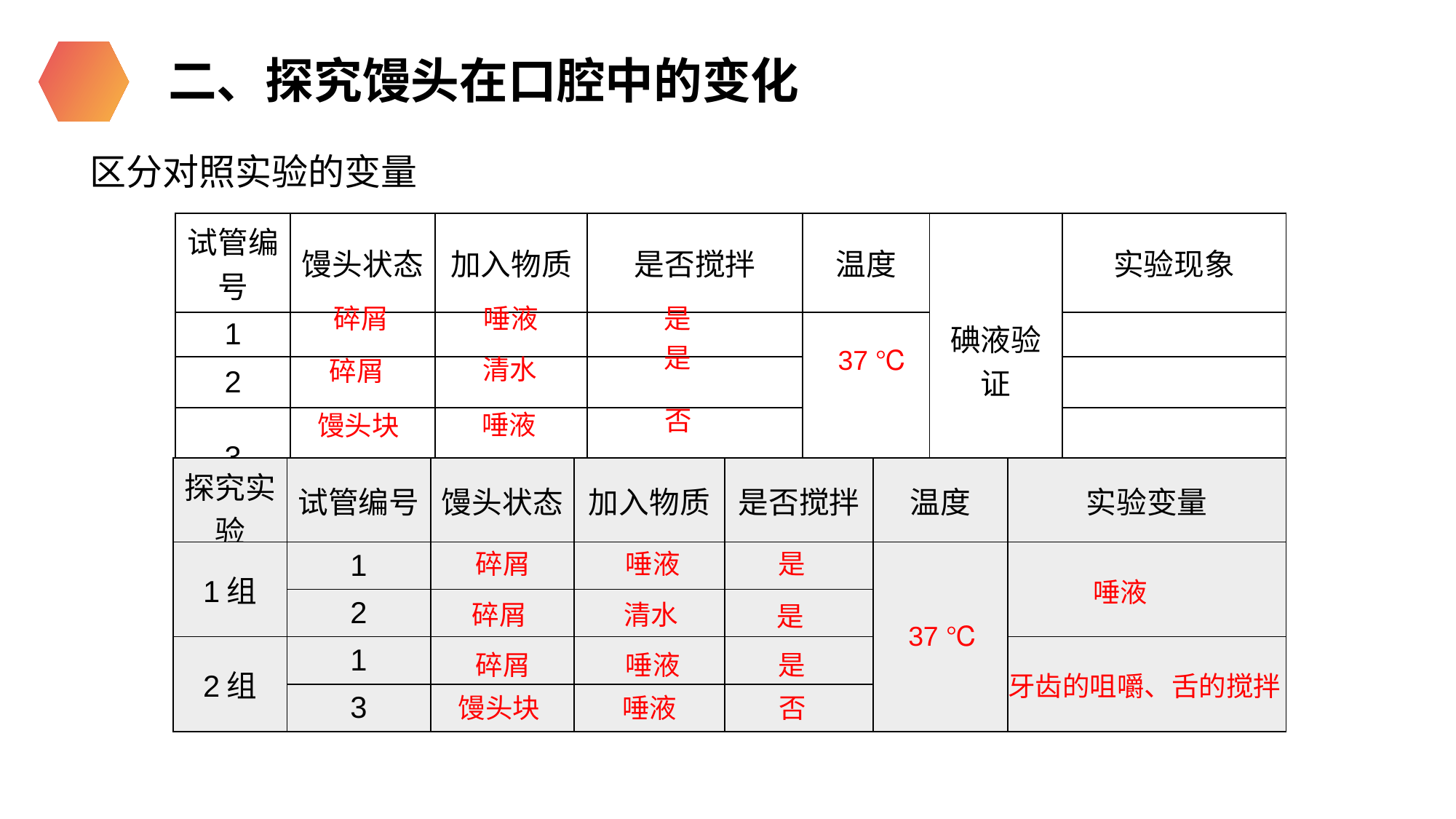

二、探究馒头在口腔中的变化
区分对照实验的变量
| 试管编号 | 馒头状态 | 加入物质 | 是否搅拌 | 温度 | 碘液验证 | 实验现象 |
| --- | --- | --- | --- | --- | --- | --- |
| 1 |  |  |  |  |  |  |
| 2 |  |  |  |  |  |  |
| 3 |  |  |  |  |  |  |
碎屑
唾液
是
37 ℃
清水
碎屑
是
否
唾液
馒头块
| 探究实验 | 试管编号 | 馒头状态 | 加入物质 | 是否搅拌 | 温度 | 实验变量 |
| --- | --- | --- | --- | --- | --- | --- |
| 1组 | 1 |  |  |  |  |  |
|  | 2 |  |  |  |  |  |
| 2组 | 1 |  |  |  |  |  |
|  | 3 |  |  |  |  |  |
碎屑
唾液
是
唾液
碎屑
清水
是
37 ℃
碎屑
唾液
是
牙齿的咀嚼、舌的搅拌
馒头块
唾液
否